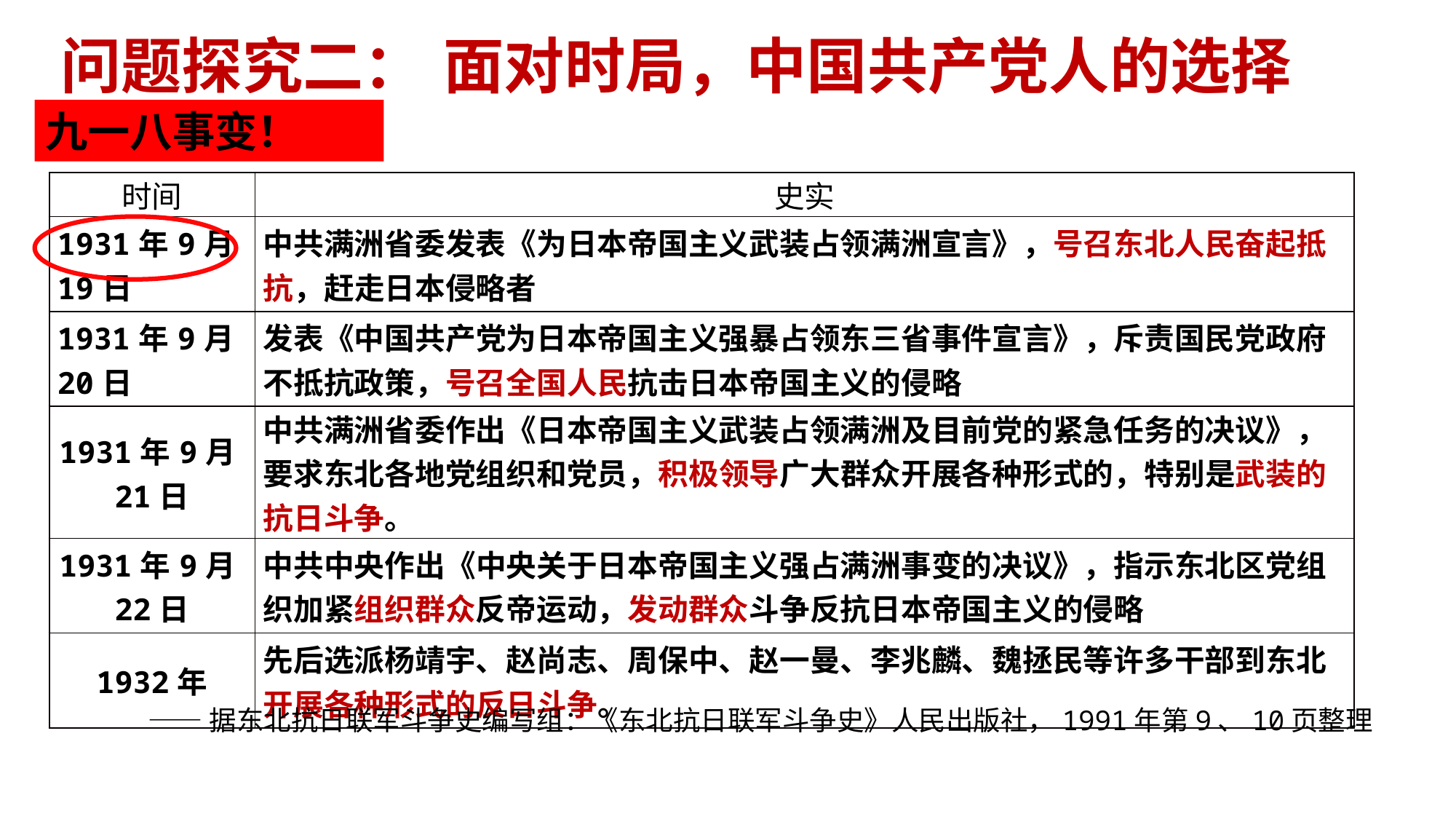

问题探究二：  面对时局，中国共产党人的选择
九一八事变！
| 时间 | 史实 |
| --- | --- |
| 1931年9月19日 | 中共满洲省委发表《为日本帝国主义武装占领满洲宣言》，号召东北人民奋起抵抗，赶走日本侵略者 |
| 1931年9月20日 | 发表《中国共产党为日本帝国主义强暴占领东三省事件宣言》，斥责国民党政府不抵抗政策，号召全国人民抗击日本帝国主义的侵略 |
| 1931年9月21日 | 中共满洲省委作出《日本帝国主义武装占领满洲及目前党的紧急任务的决议》，要求东北各地党组织和党员，积极领导广大群众开展各种形式的，特别是武装的抗日斗争。 |
| 1931年9月22日 | 中共中央作出《中央关于日本帝国主义强占满洲事变的决议》，指示东北区党组织加紧组织群众反帝运动，发动群众斗争反抗日本帝国主义的侵略 |
| 1932年 | 先后选派杨靖宇、赵尚志、周保中、赵一曼、李兆麟、魏拯民等许多干部到东北开展各种形式的反日斗争。 |

       ——据东北抗日联军斗争史编写组：《东北抗日联军斗争史》人民出版社，1991年第9、10页整理